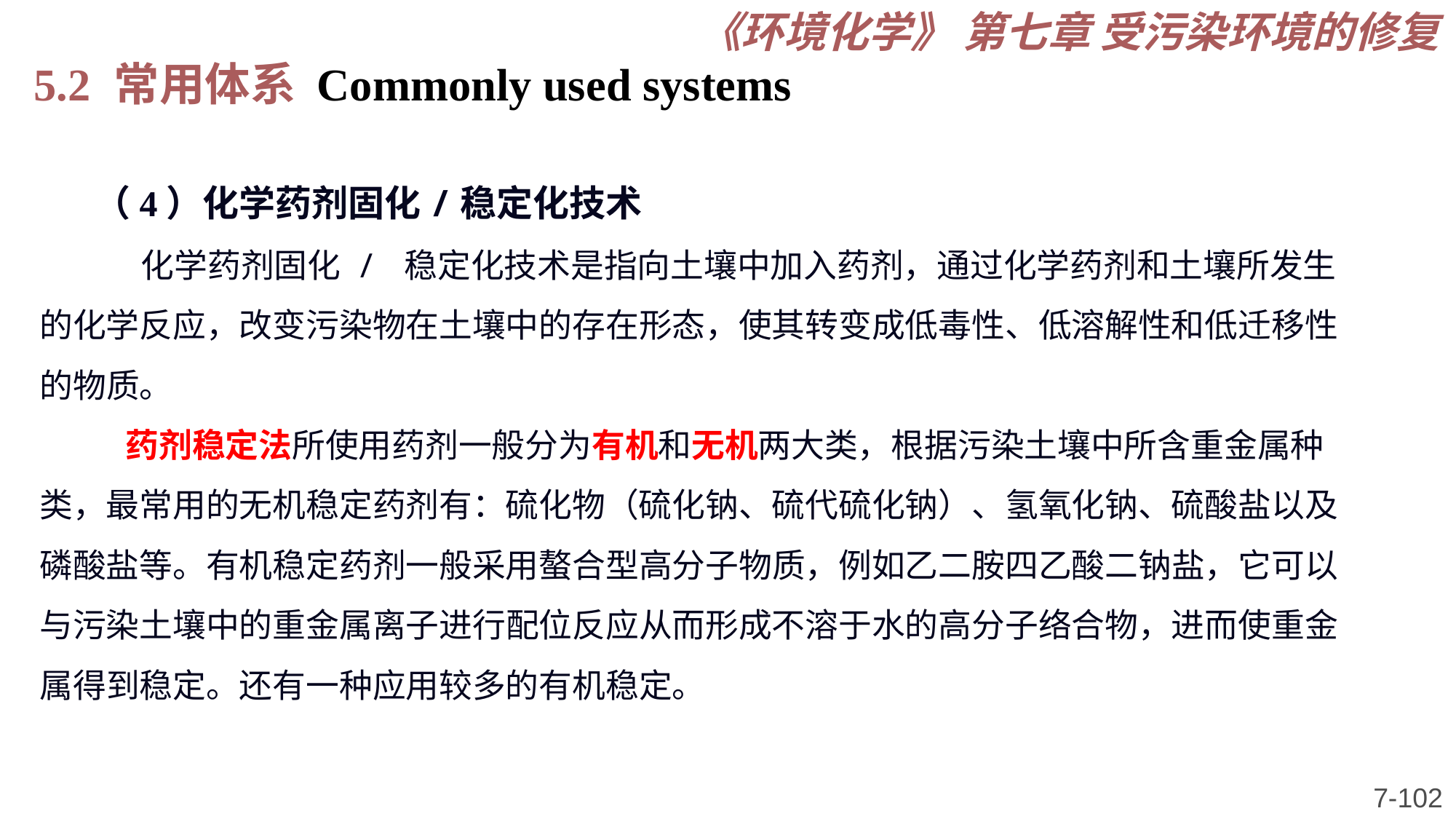

《环境化学》 第七章 受污染环境的修复
5.2 常用体系 Commonly used systems

（4）化学药剂固化/稳定化技术
 化学药剂固化 / 稳定化技术是指向土壤中加入药剂，通过化学药剂和土壤所发生的化学反应，改变污染物在土壤中的存在形态，使其转变成低毒性、低溶解性和低迁移性的物质。
药剂稳定法所使用药剂一般分为有机和无机两大类，根据污染土壤中所含重金属种类，最常用的无机稳定药剂有：硫化物（硫化钠、硫代硫化钠）、氢氧化钠、硫酸盐以及磷酸盐等。有机稳定药剂一般采用螯合型高分子物质，例如乙二胺四乙酸二钠盐，它可以与污染土壤中的重金属离子进行配位反应从而形成不溶于水的高分子络合物，进而使重金属得到稳定。还有一种应用较多的有机稳定。

7-102